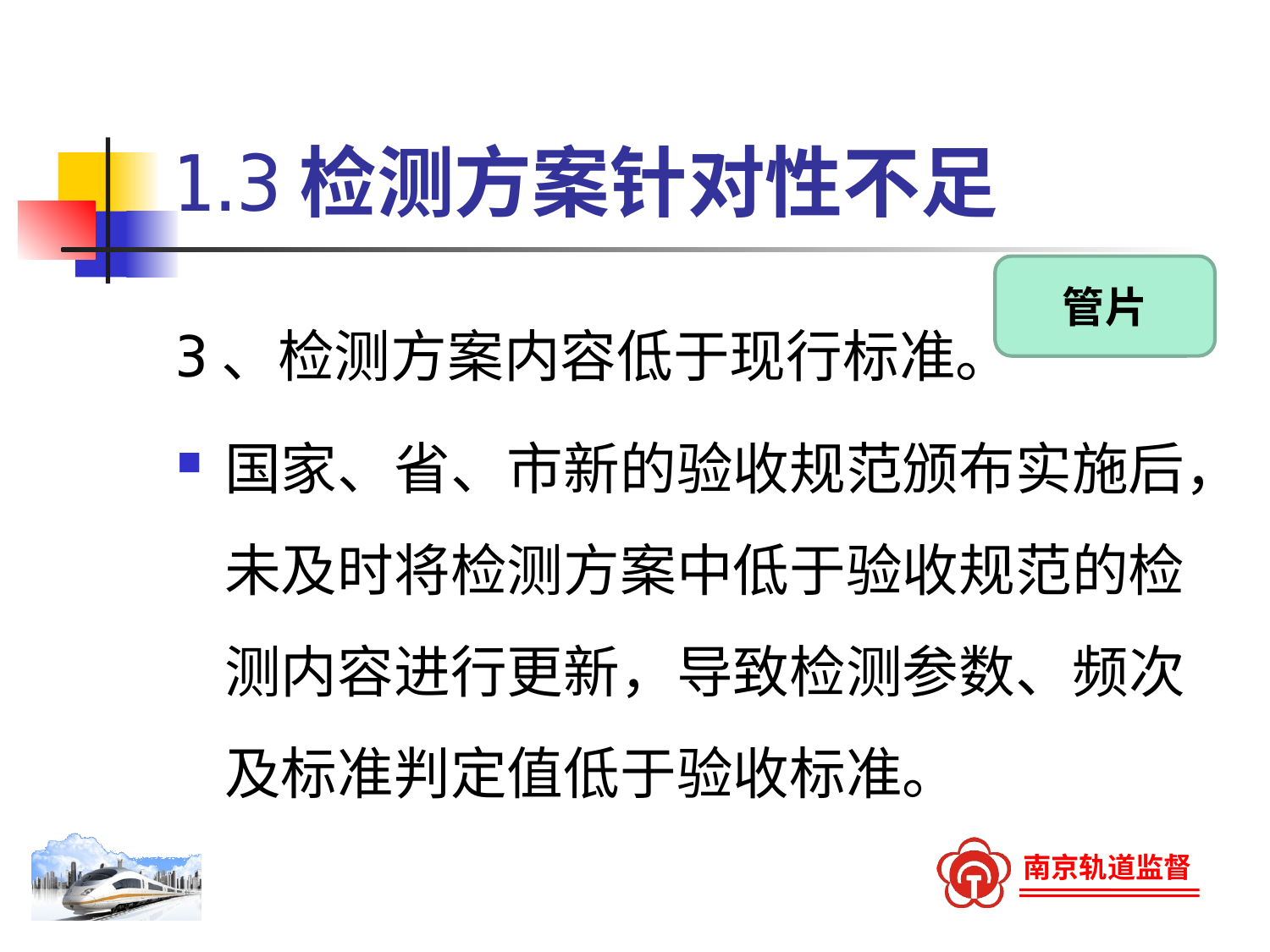

# 1.3检测方案针对性不足
管片
3、检测方案内容低于现行标准。
国家、省、市新的验收规范颁布实施后，未及时将检测方案中低于验收规范的检测内容进行更新，导致检测参数、频次及标准判定值低于验收标准。